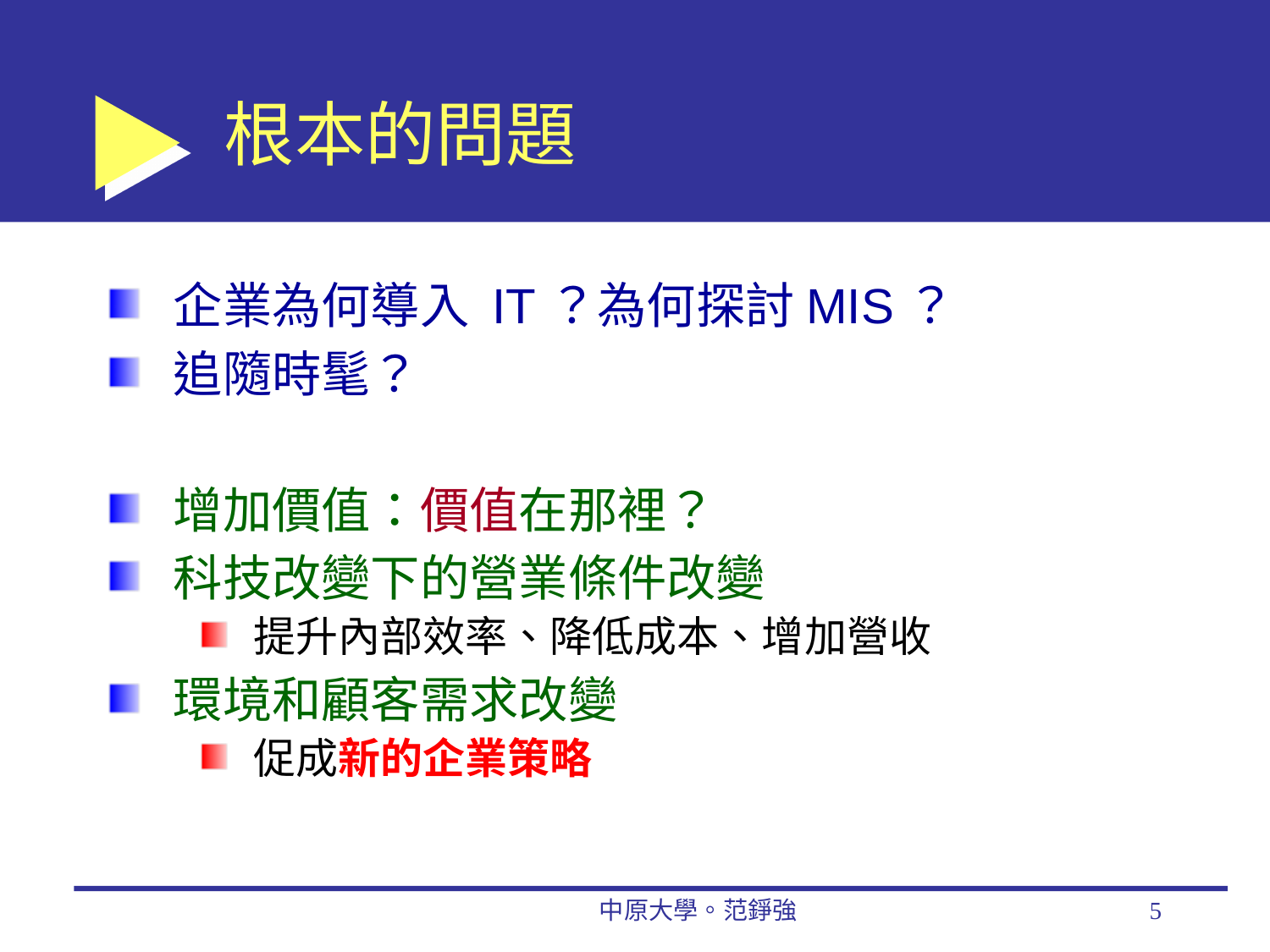

根本的問題
企業為何導入 IT？為何探討MIS？
追隨時髦？

增加價值：價值在那裡？
科技改變下的營業條件改變
提升內部效率、降低成本、增加營收
環境和顧客需求改變
促成新的企業策略
中原大學。范錚強
5